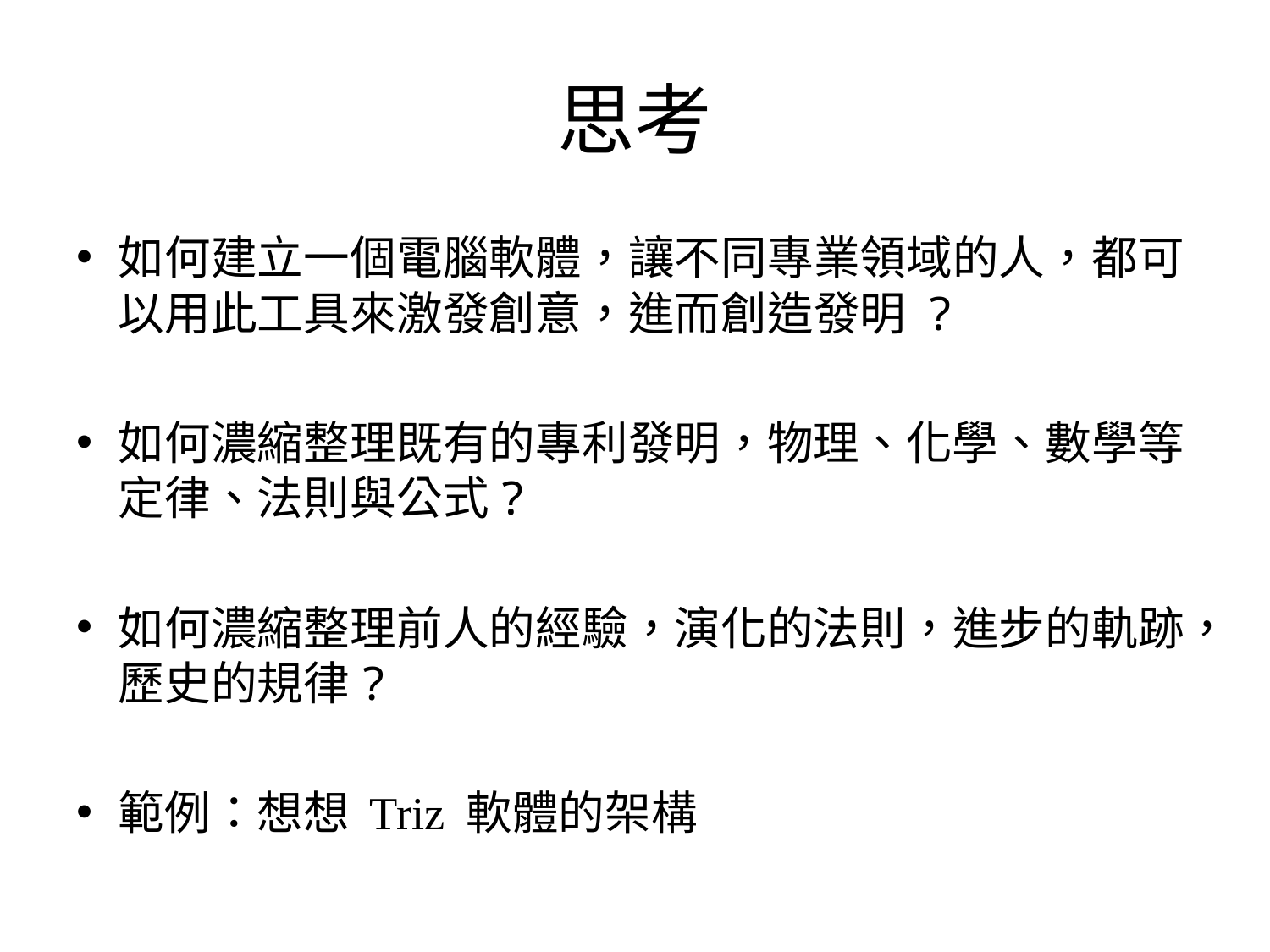

# 思考
如何建立一個電腦軟體，讓不同專業領域的人，都可以用此工具來激發創意，進而創造發明 ?

如何濃縮整理既有的專利發明，物理、化學、數學等定律、法則與公式?

如何濃縮整理前人的經驗，演化的法則，進步的軌跡，歷史的規律?

範例：想想 Triz 軟體的架構